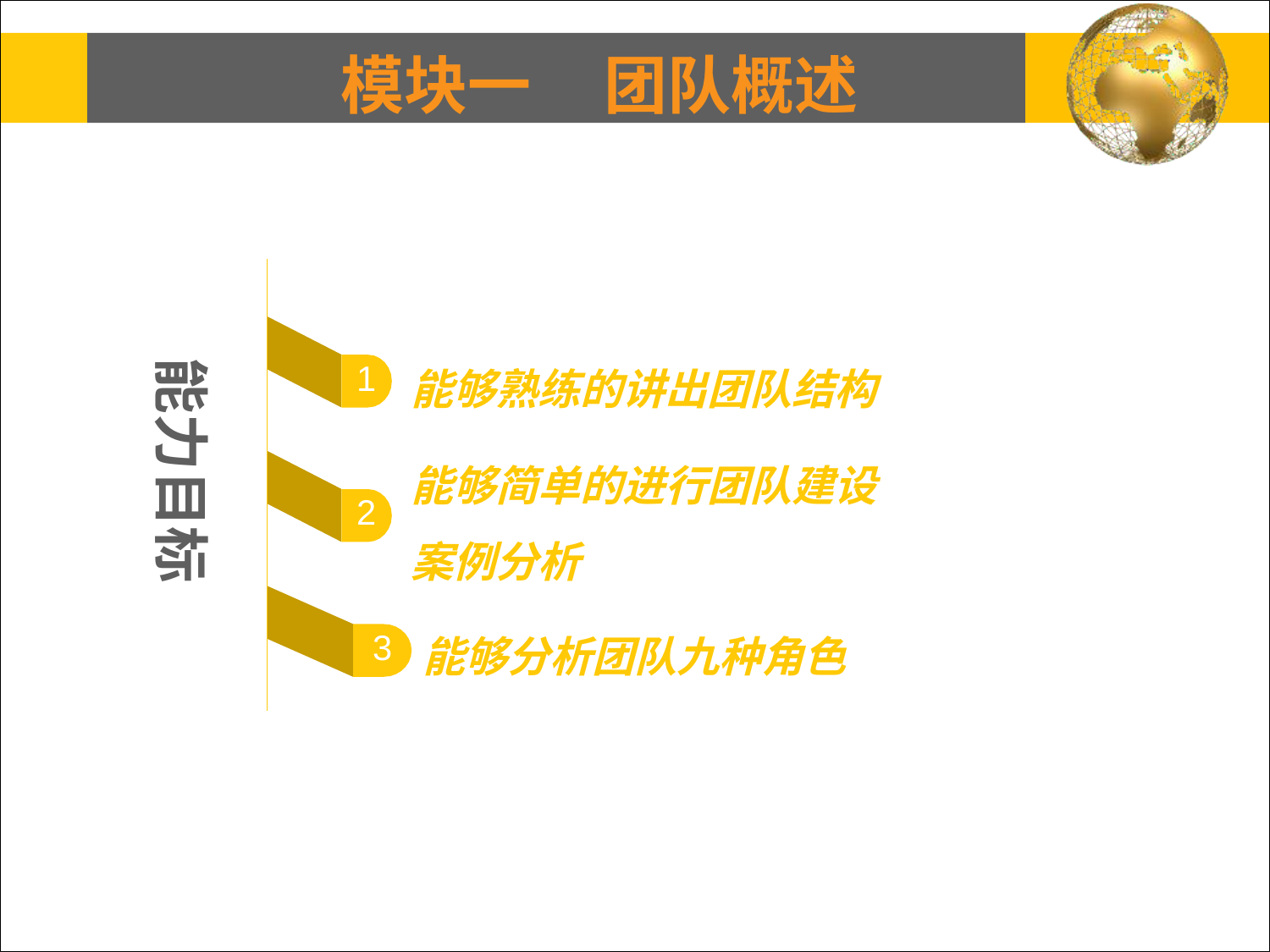

# 模块一	团队概述

1

能力目标
能够熟练的讲出团队结构
能够简单的进行团队建设 案例分析
能够分析团队九种角色

2

3